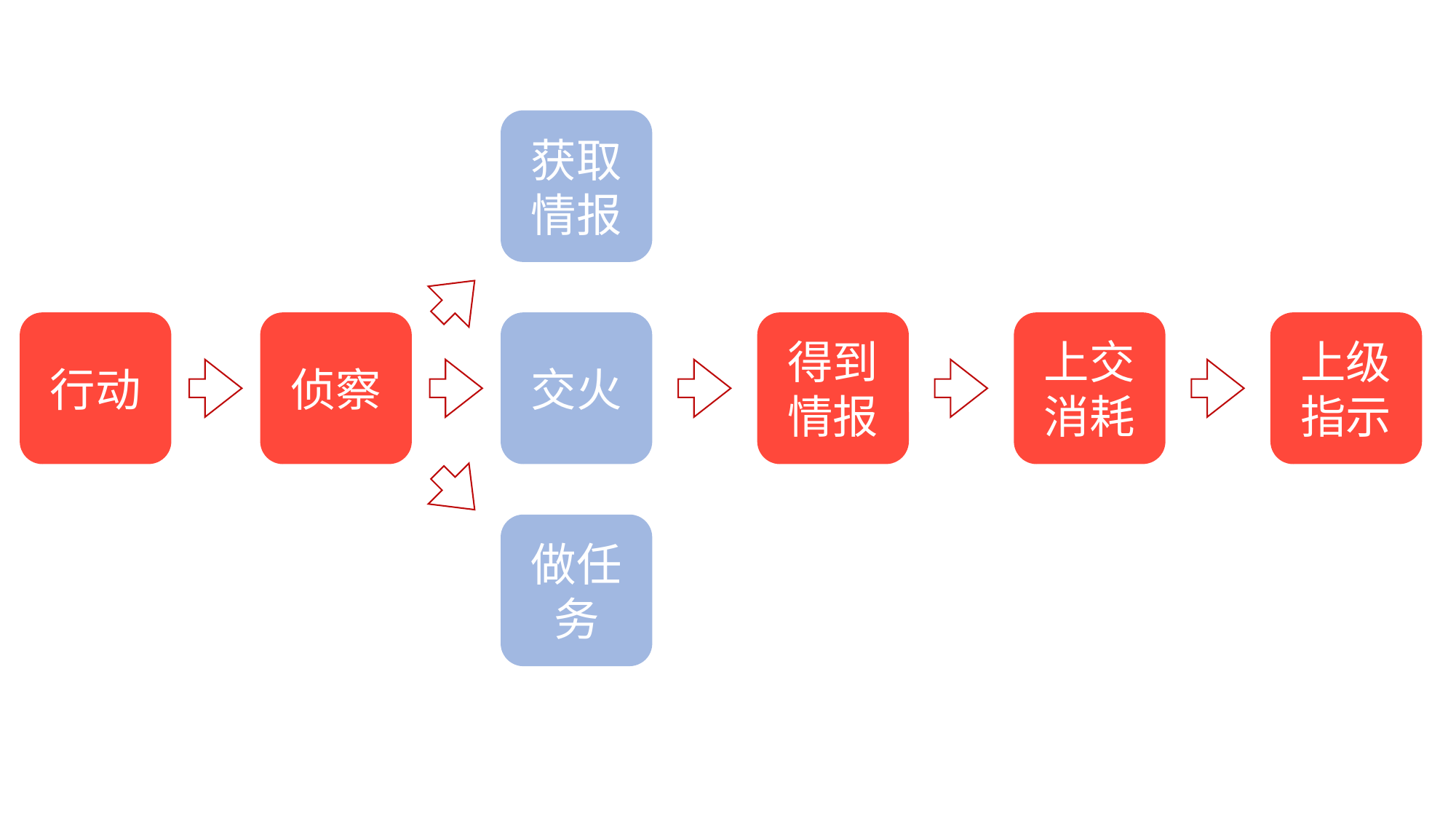

获取情报

行动
侦察
交火
得到情报
上交消耗
上级指示

做任务